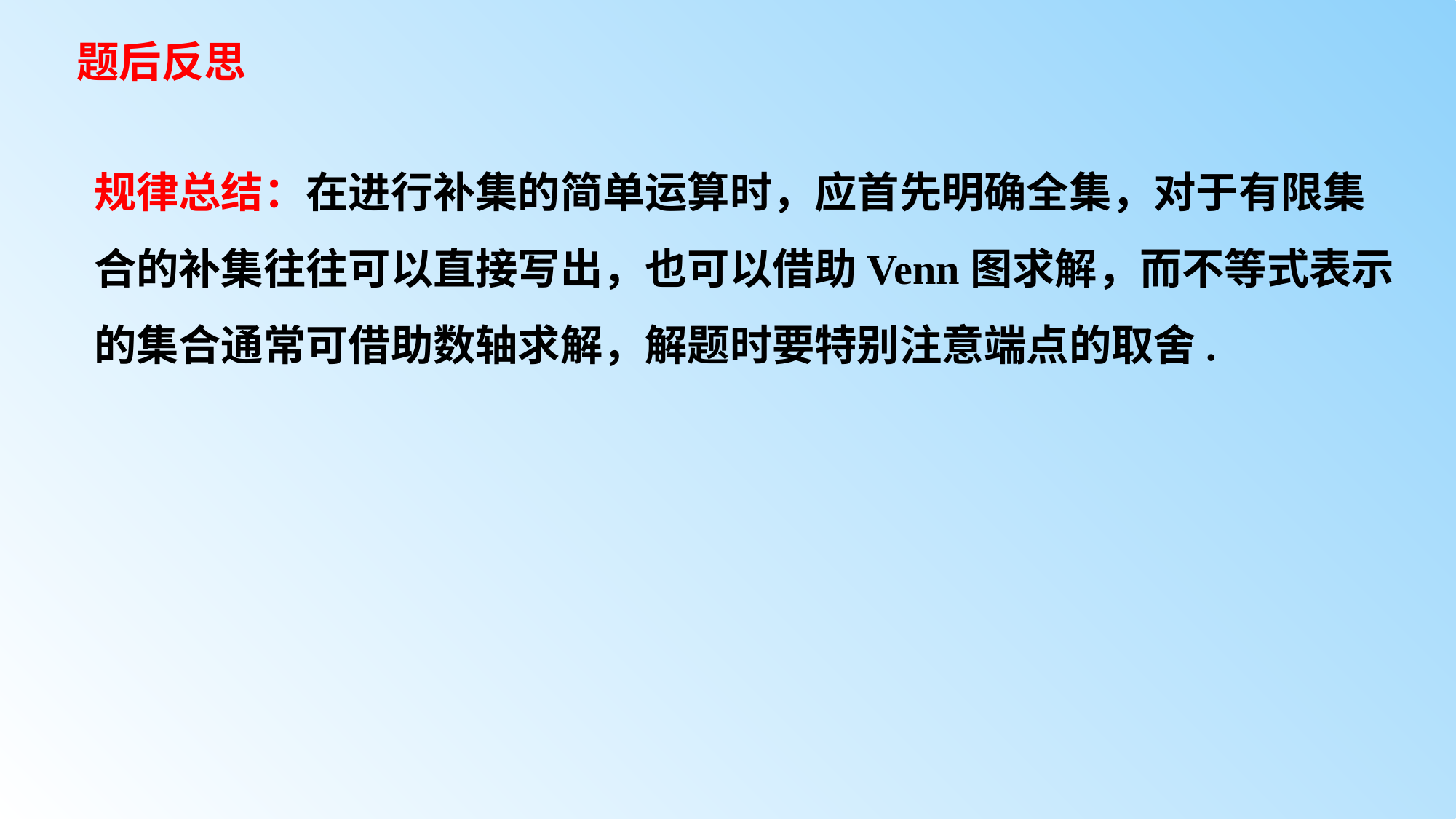

# 题后反思
规律总结：在进行补集的简单运算时，应首先明确全集，对于有限集合的补集往往可以直接写出，也可以借助Venn图求解，而不等式表示的集合通常可借助数轴求解，解题时要特别注意端点的取舍.